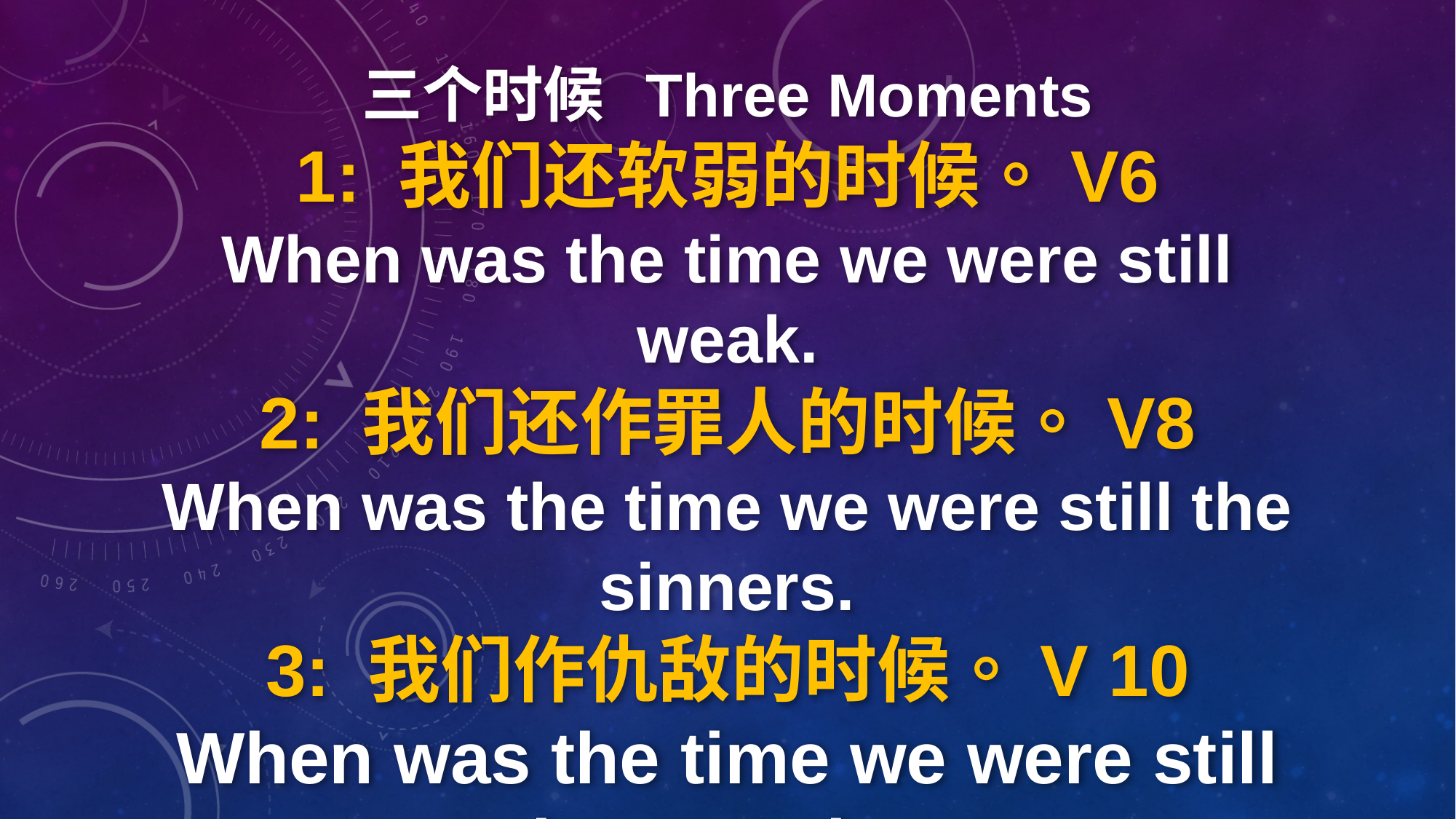

三个时候  Three Moments
1: 我们还软弱的时候。V6
When was the time we were still weak.
2: 我们还作罪人的时候。V8
When was the time we were still the sinners.
3: 我们作仇敌的时候。V 10
When was the time we were still the enemies.